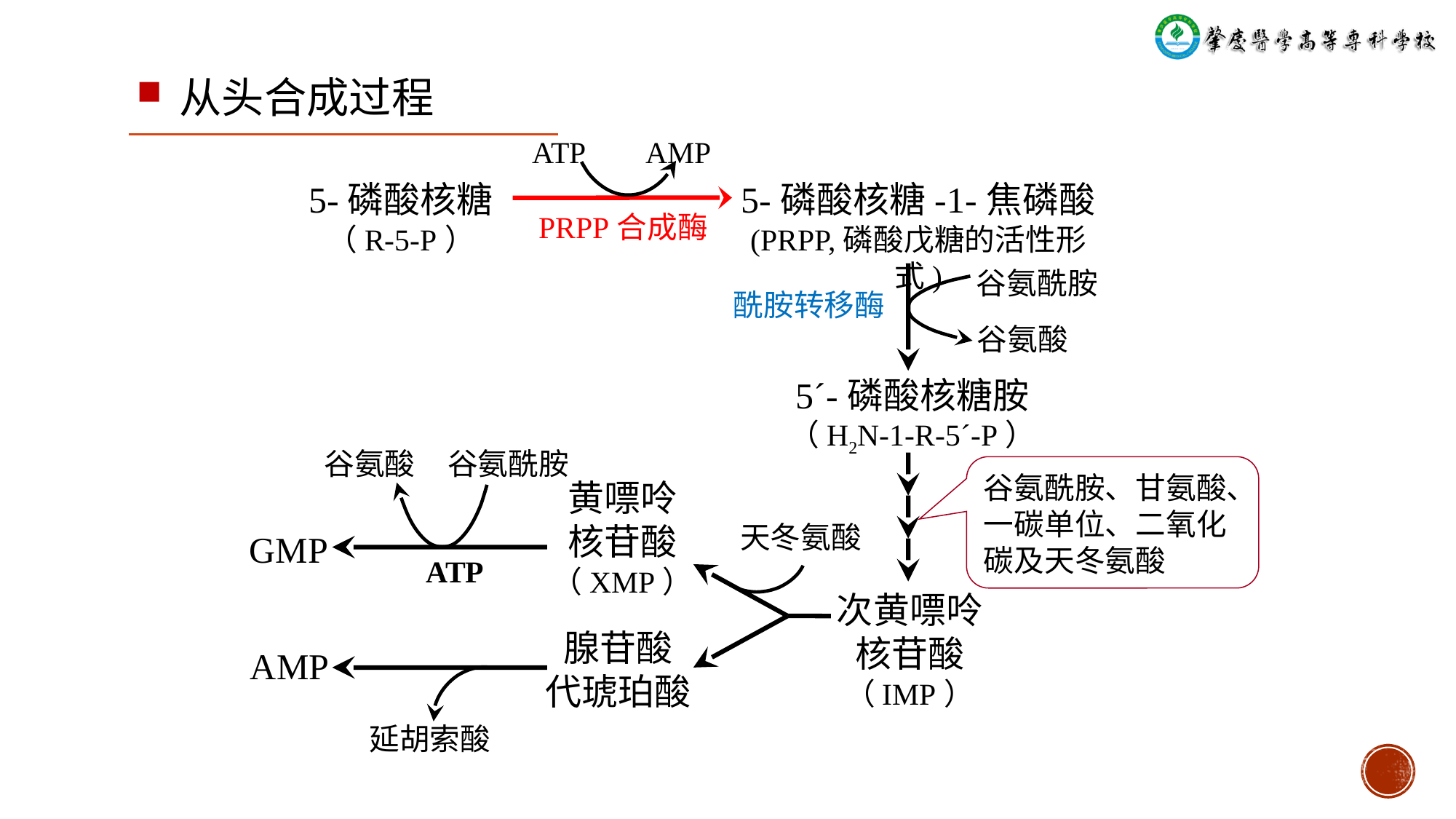

从头合成过程
ATP
AMP

5-磷酸核糖
（R-5-P）
5-磷酸核糖-1-焦磷酸
(PRPP,磷酸戊糖的活性形式)

PRPP合成酶
谷氨酰胺

酰胺转移酶
谷氨酸
5´-磷酸核糖胺
（H2N-1-R-5´-P）
谷氨酸
谷氨酰胺

谷氨酰胺、甘氨酸、一碳单位、二氧化碳及天冬氨酸

黄嘌呤
核苷酸
（XMP）
天冬氨酸
GMP

ATP

次黄嘌呤核苷酸（IMP）

腺苷酸
代琥珀酸
AMP

延胡索酸